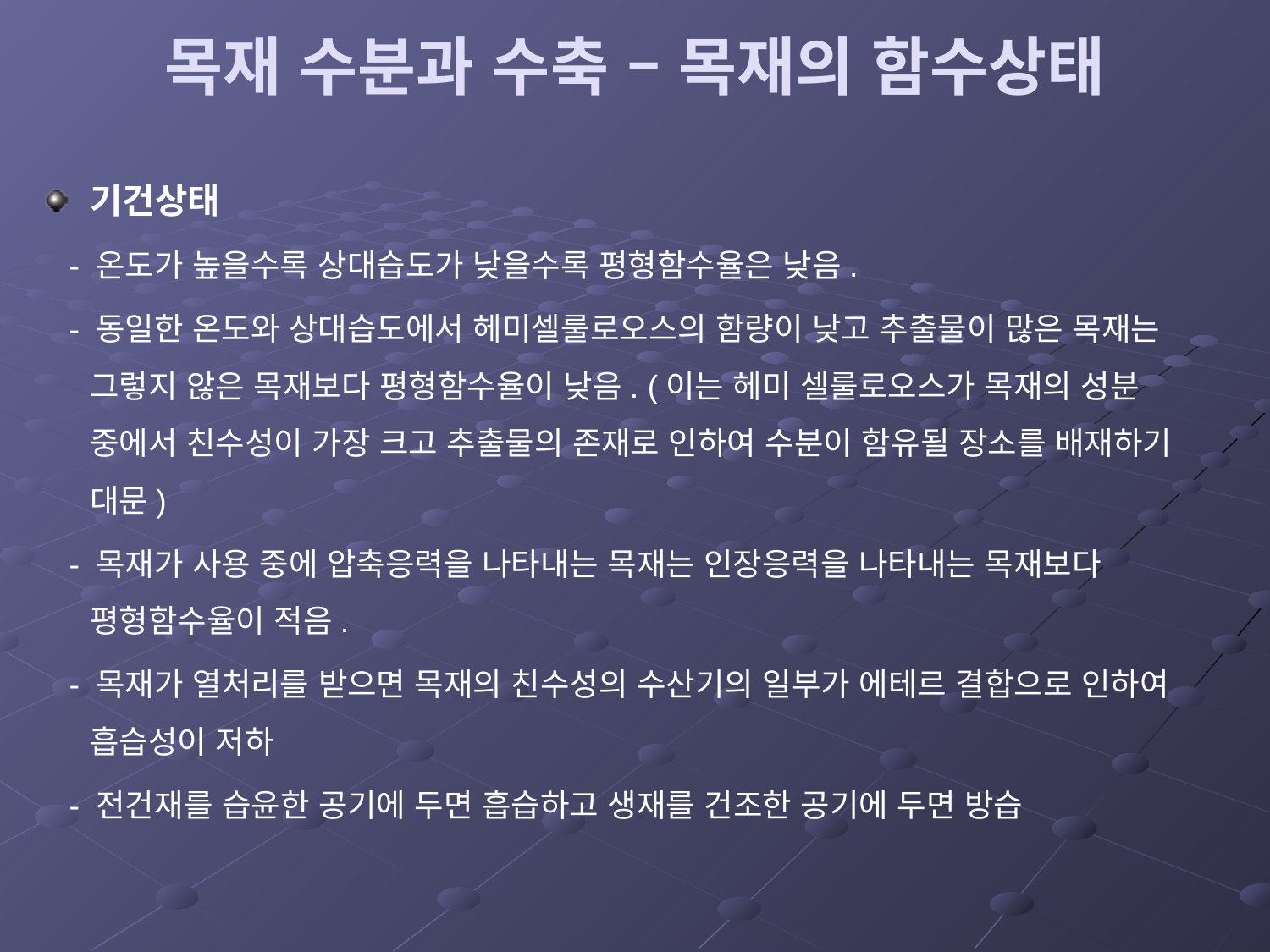

# 목재 수분과 수축 – 목재의 함수상태
기건상태
   - 온도가 높을수록 상대습도가 낮을수록 평형함수율은 낮음.
   - 동일한 온도와 상대습도에서 헤미셀룰로오스의 함량이 낮고 추출물이 많은 목재는 그렇지 않은 목재보다 평형함수율이 낮음. (이는 헤미 셀룰로오스가 목재의 성분 중에서 친수성이 가장 크고 추출물의 존재로 인하여 수분이 함유될 장소를 배재하기 대문)
   - 목재가 사용 중에 압축응력을 나타내는 목재는 인장응력을 나타내는 목재보다 평형함수율이 적음.
   - 목재가 열처리를 받으면 목재의 친수성의 수산기의 일부가 에테르 결합으로 인하여 흡습성이 저하
   - 전건재를 습윤한 공기에 두면 흡습하고 생재를 건조한 공기에 두면 방습